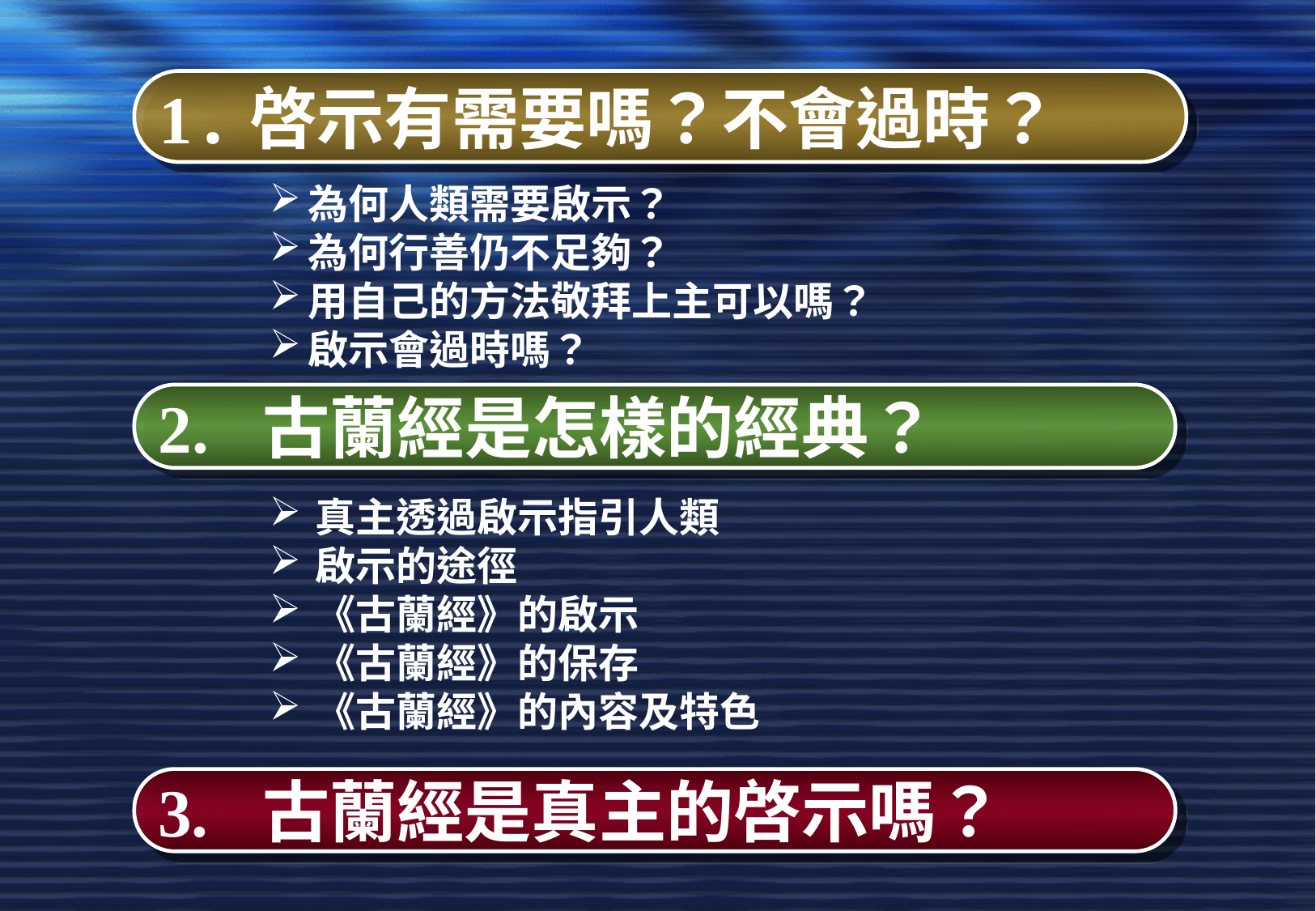

1.啓示有需要嗎？不會過時？
為何人類需要啟示？
為何行善仍不足夠？
用自己的方法敬拜上主可以嗎？
啟示會過時嗎？

2.  古蘭經是怎樣的經典？
真主透過啟示指引人類
啟示的途徑
《古蘭經》的啟示
《古蘭經》的保存
《古蘭經》的內容及特色
3.  古蘭經是真主的啓示嗎？